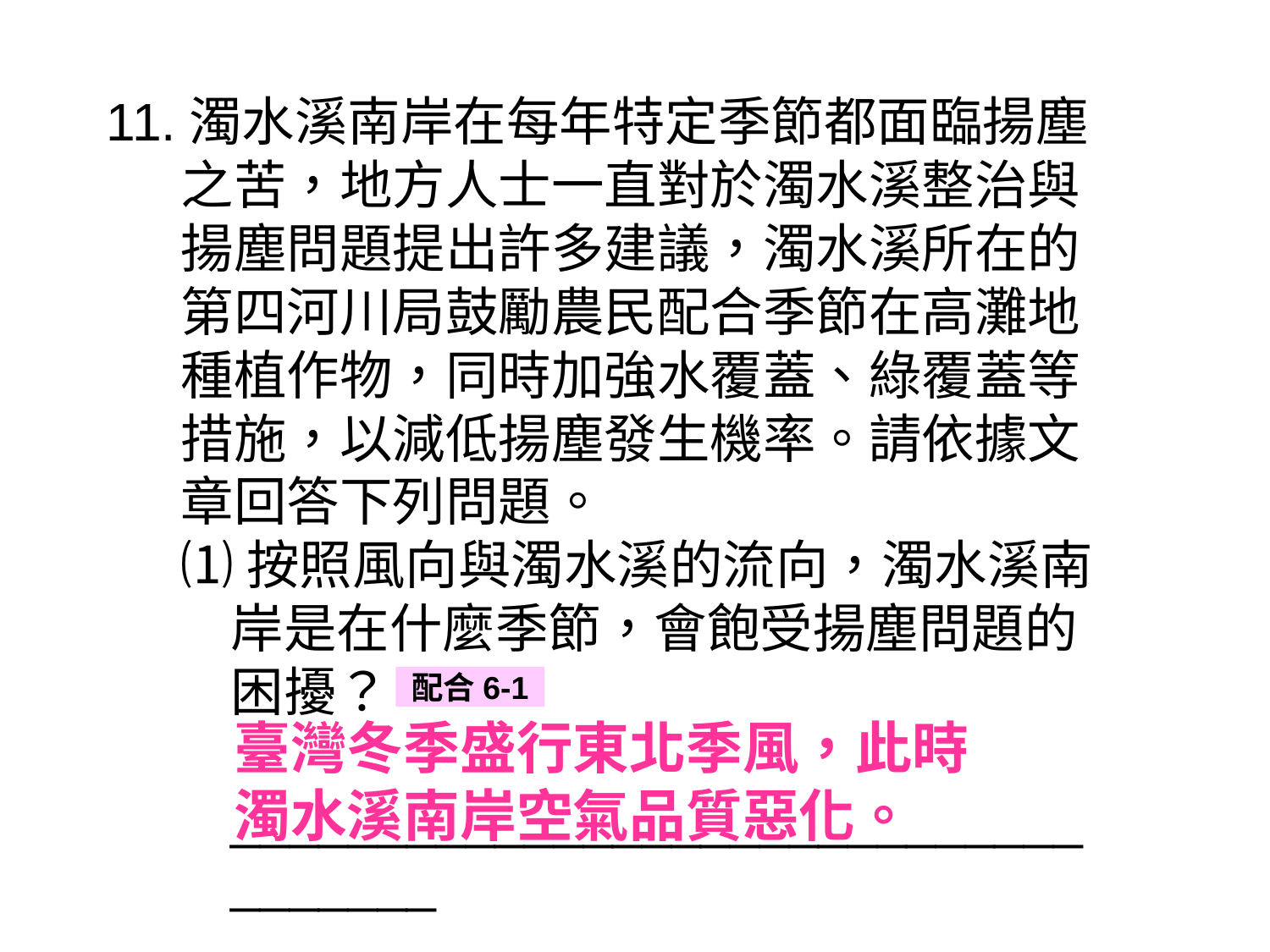

20
11.濁水溪南岸在每年特定季節都面臨揚塵之苦，地方人士一直對於濁水溪整治與揚塵問題提出許多建議，濁水溪所在的第四河川局鼓勵農民配合季節在高灘地種植作物，同時加強水覆蓋、綠覆蓋等措施，以減低揚塵發生機率。請依據文章回答下列問題。
⑴按照風向與濁水溪的流向，濁水溪南岸是在什麼季節，會飽受揚塵問題的困擾？
    ____________________________________
    ____________________________________

配合6-1
臺灣冬季盛行東北季風，此時
濁水溪南岸空氣品質惡化。